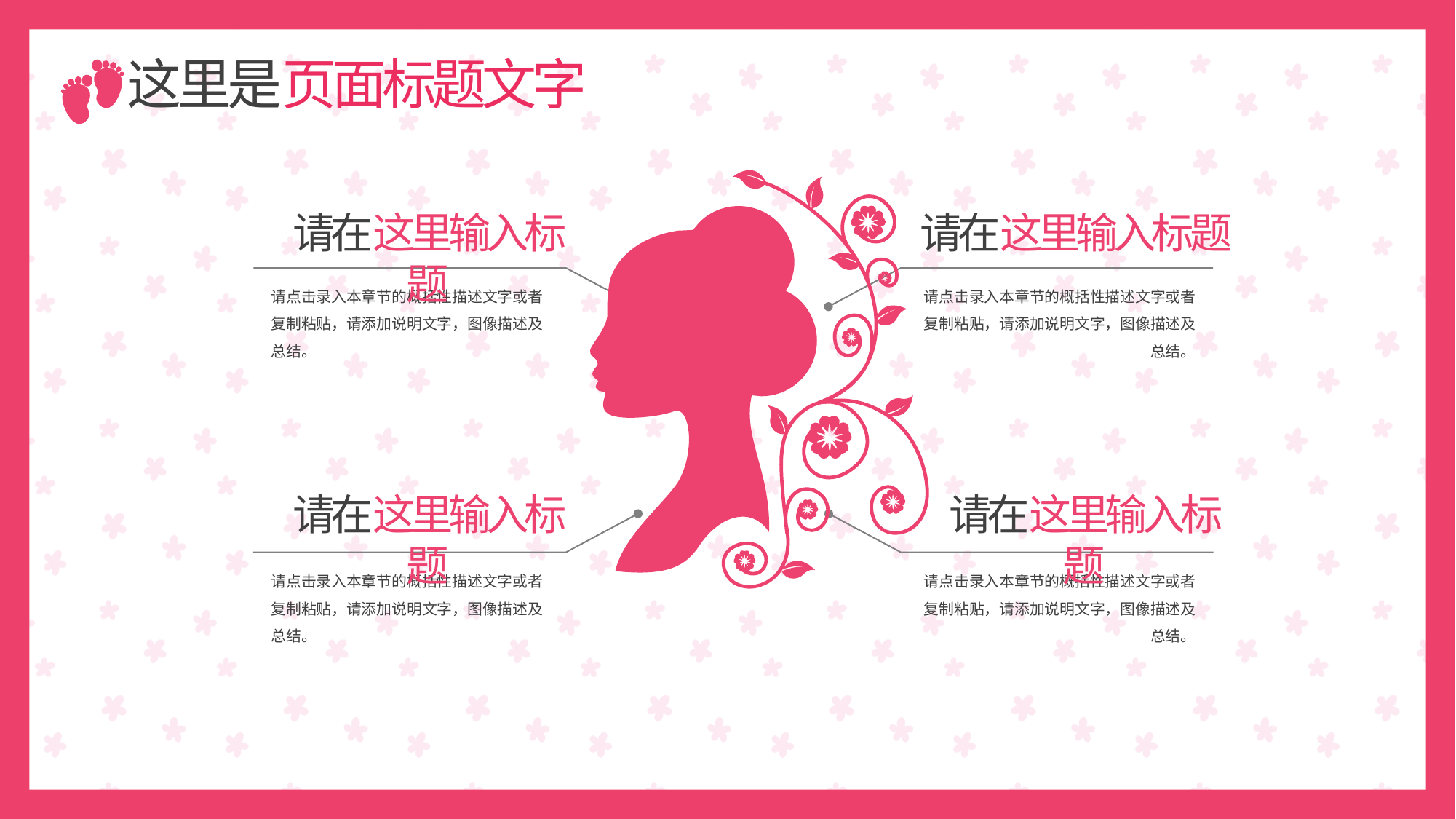

这里是页面标题文字

请在这里输入标题
请在这里输入标题

请点击录入本章节的概括性描述文字或者复制粘贴，请添加说明文字，图像描述及总结。
请点击录入本章节的概括性描述文字或者复制粘贴，请添加说明文字，图像描述及总结。
请在这里输入标题
请在这里输入标题

请点击录入本章节的概括性描述文字或者复制粘贴，请添加说明文字，图像描述及总结。
请点击录入本章节的概括性描述文字或者复制粘贴，请添加说明文字，图像描述及总结。